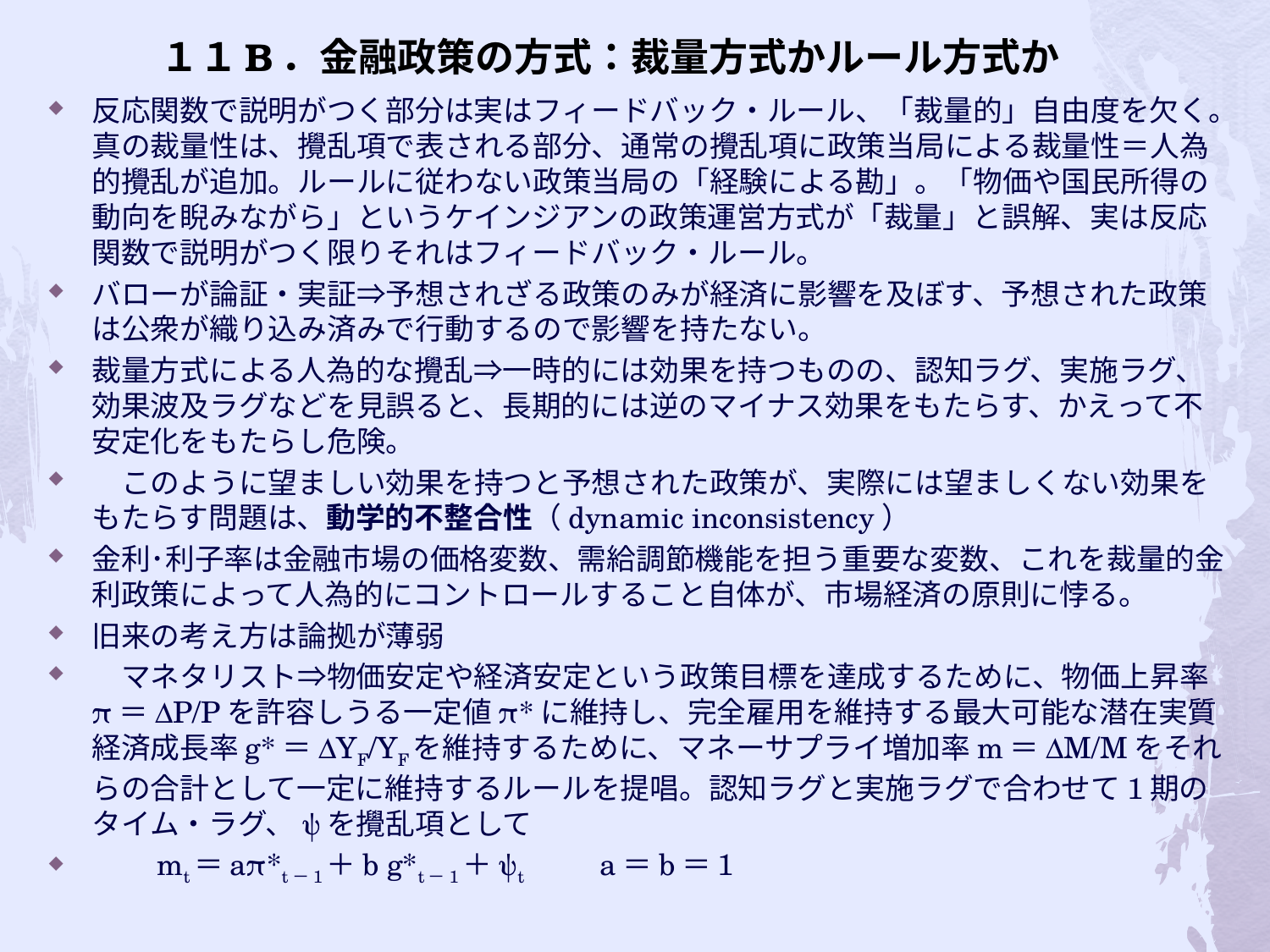

# １１B．金融政策の方式：裁量方式かルール方式か
反応関数で説明がつく部分は実はフィードバック・ルール、「裁量的」自由度を欠く。真の裁量性は、攪乱項で表される部分、通常の攪乱項に政策当局による裁量性＝人為的攪乱が追加。ルールに従わない政策当局の「経験による勘」。「物価や国民所得の動向を睨みながら」というケインジアンの政策運営方式が「裁量」と誤解、実は反応関数で説明がつく限りそれはフィードバック・ルール。
バローが論証・実証⇒予想されざる政策のみが経済に影響を及ぼす、予想された政策は公衆が織り込み済みで行動するので影響を持たない。
裁量方式による人為的な攪乱⇒一時的には効果を持つものの、認知ラグ、実施ラグ、効果波及ラグなどを見誤ると、長期的には逆のマイナス効果をもたらす、かえって不安定化をもたらし危険。
　このように望ましい効果を持つと予想された政策が、実際には望ましくない効果をもたらす問題は、動学的不整合性（dynamic inconsistency）
金利･利子率は金融市場の価格変数、需給調節機能を担う重要な変数、これを裁量的金利政策によって人為的にコントロールすること自体が、市場経済の原則に悖る。
旧来の考え方は論拠が薄弱
　マネタリスト⇒物価安定や経済安定という政策目標を達成するために、物価上昇率π＝ΔP/Pを許容しうる一定値π*に維持し、完全雇用を維持する最大可能な潜在実質経済成長率g*＝ΔYF/YFを維持するために、マネーサプライ増加率m＝ΔM/Mをそれらの合計として一定に維持するルールを提唱。認知ラグと実施ラグで合わせて1期のタイム・ラグ、ψを攪乱項として
　　mt＝aπ*t－1＋b g*t－1＋ψt　　 a＝b＝1